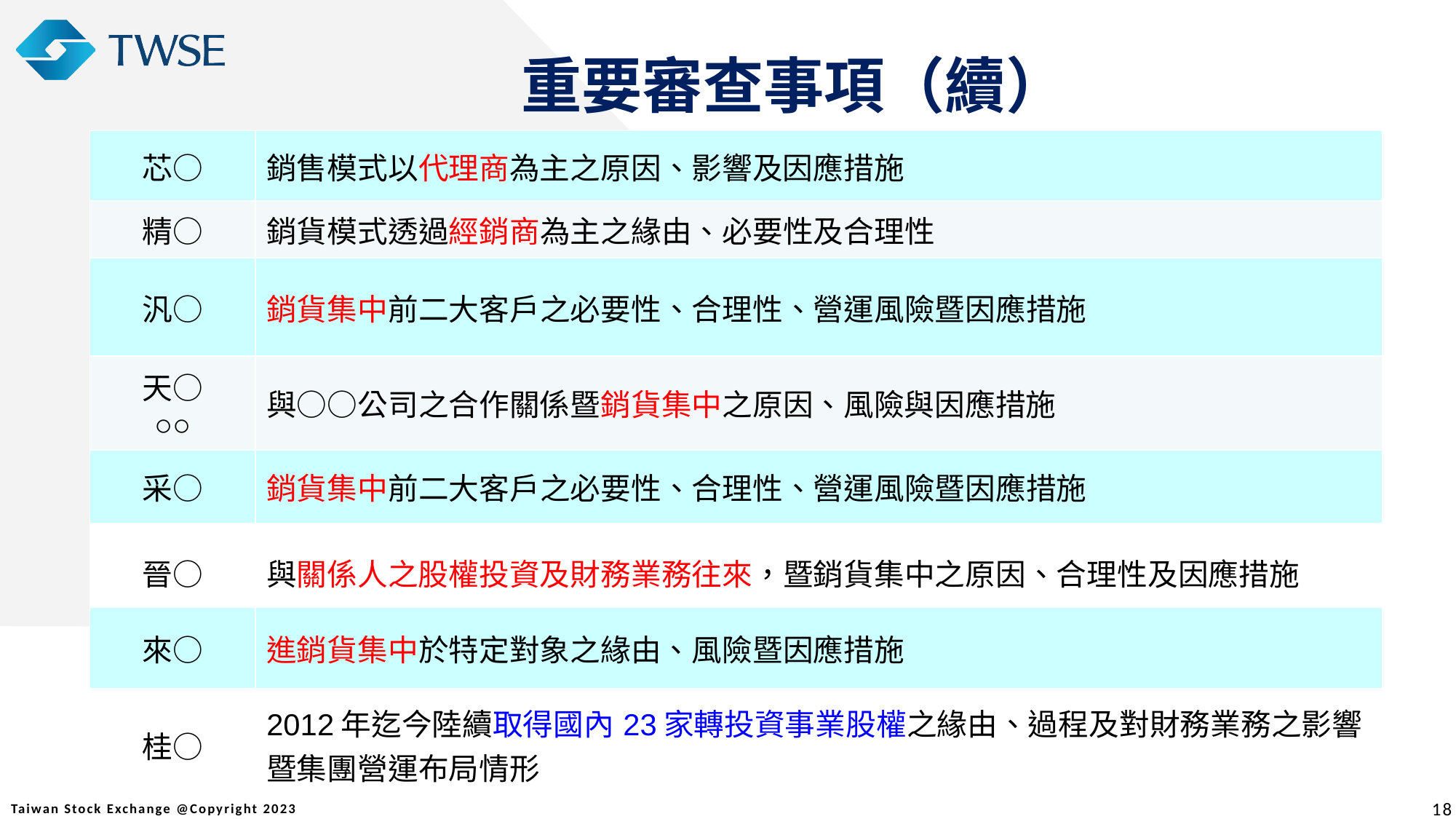

重要審查事項（續）
| 芯○ | 銷售模式以代理商為主之原因、影響及因應措施 |
| --- | --- |
| 精○ | 銷貨模式透過經銷商為主之緣由、必要性及合理性 |
| 汎○ | 銷貨集中前二大客戶之必要性、合理性、營運風險暨因應措施 |
| 天○ ○○ | 與○○公司之合作關係暨銷貨集中之原因、風險與因應措施 |
| 采○ | 銷貨集中前二大客戶之必要性、合理性、營運風險暨因應措施 |
| 晉○ | 與關係人之股權投資及財務業務往來，暨銷貨集中之原因、合理性及因應措施 |

| 來○ | 進銷貨集中於特定對象之緣由、風險暨因應措施 |
| --- | --- |
| 桂○ | 2012年迄今陸續取得國內23家轉投資事業股權之緣由、過程及對財務業務之影響暨集團營運布局情形 |
| --- | --- |
18